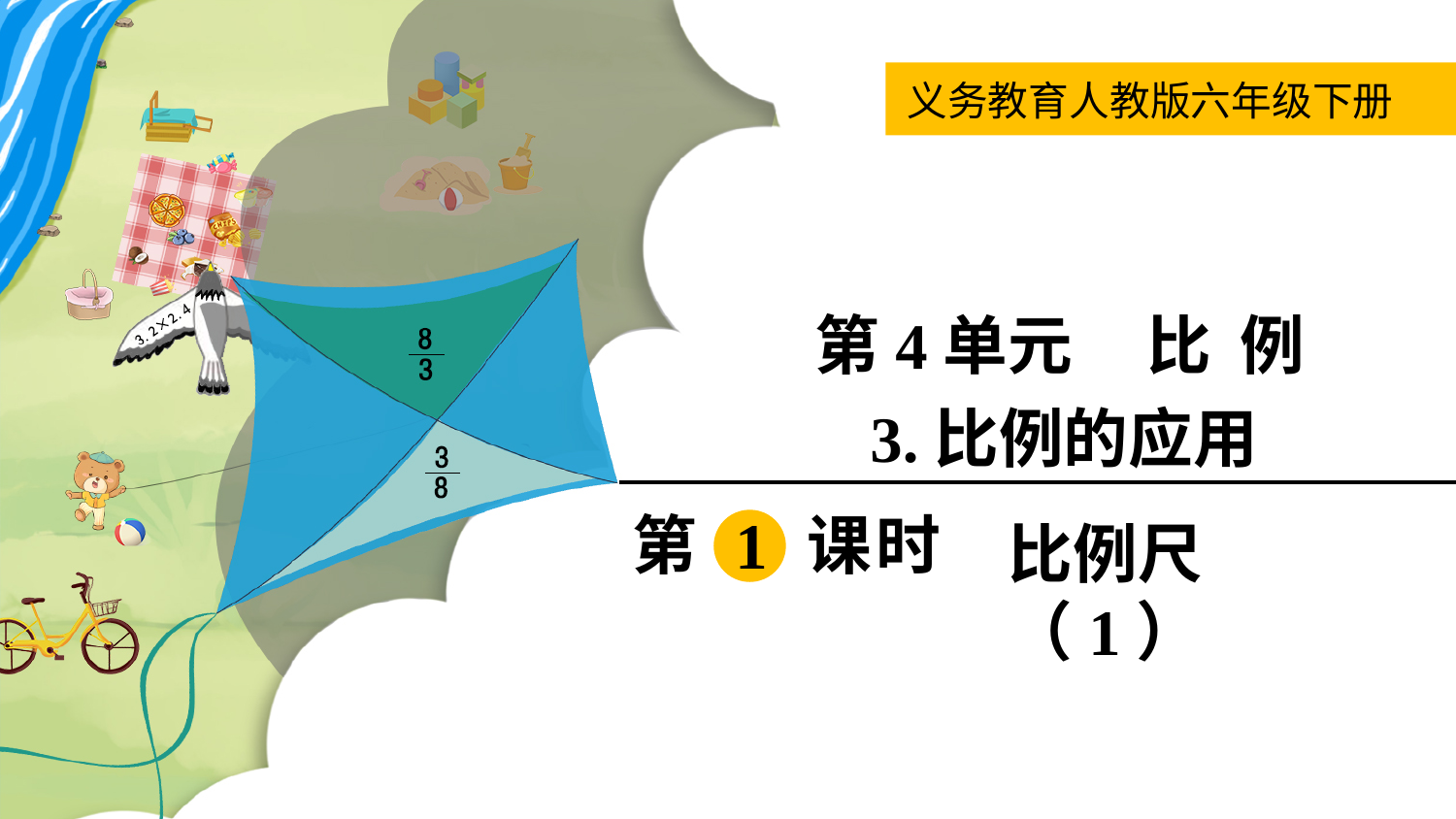

义务教育人教版六年级下册
第4单元     比  例
3.比例的应用
第 1 课时
比例尺（1）